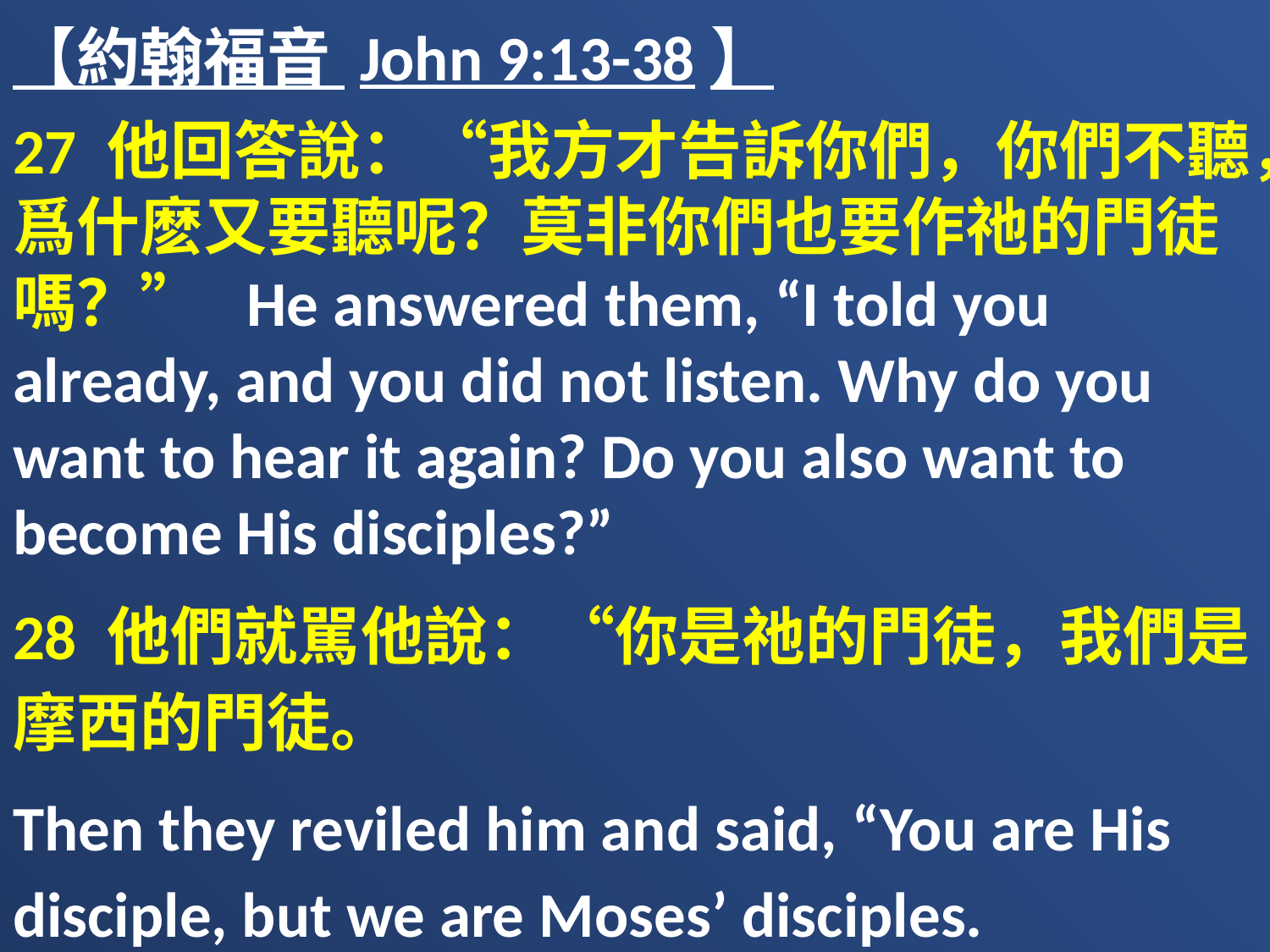

【約翰福音 John 9:13-38】
27 他回答說：“我方才告訴你們，你們不聽，爲什麽又要聽呢？莫非你們也要作祂的門徒嗎？”  He answered them, “I told you already, and you did not listen. Why do you want to hear it again? Do you also want to become His disciples?”
28 他們就駡他說：“你是祂的門徒，我們是摩西的門徒。
Then they reviled him and said, “You are His disciple, but we are Moses’ disciples.